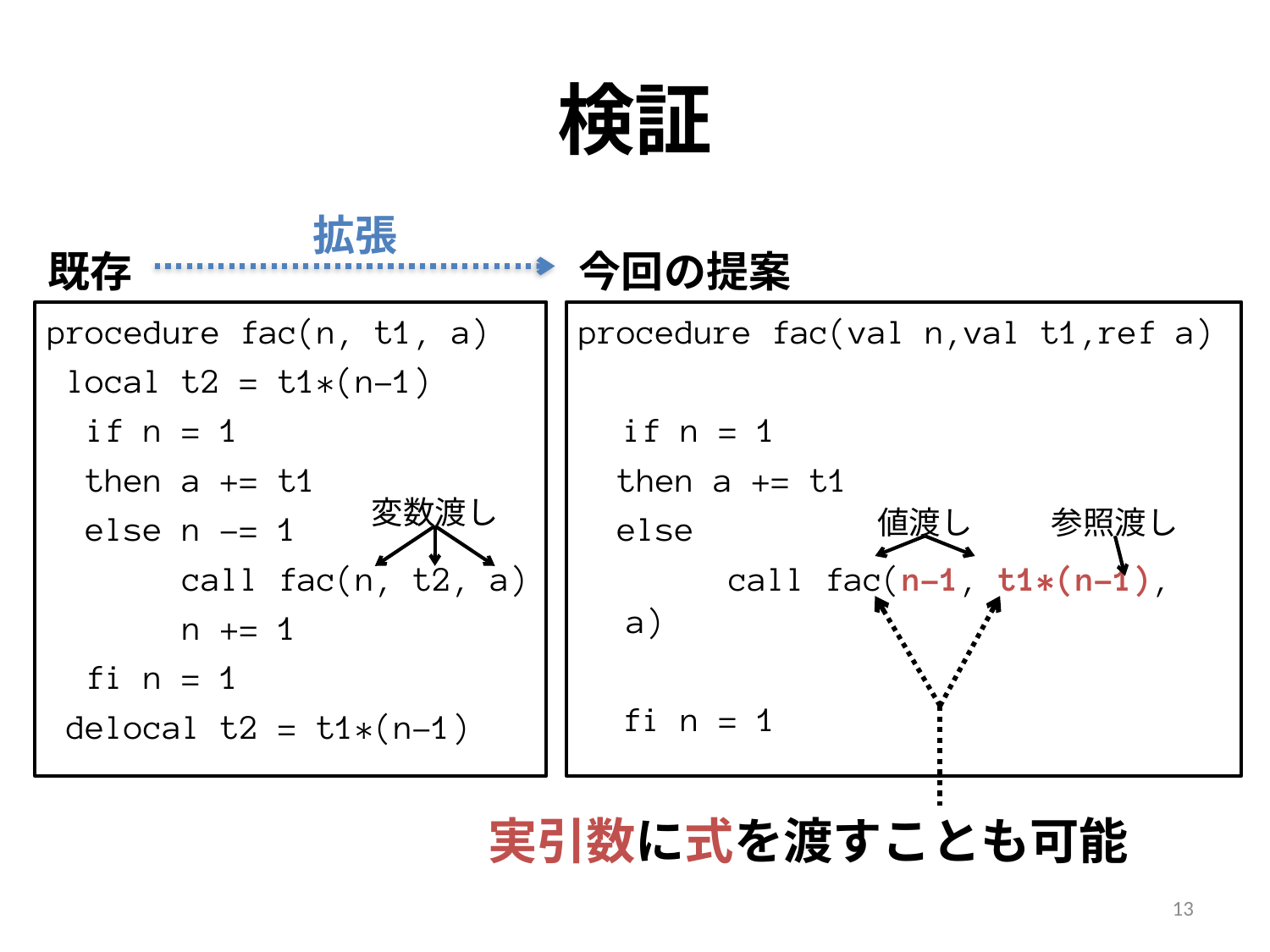

# 検証
拡張
既存
今回の提案
procedure fac(n, t1, a)
 local t2 = t1*(n-1)
  if n = 1
  then a += t1
  else n -= 1
       call fac(n, t2, a)
       n += 1
  fi n = 1
 delocal t2 = t1*(n-1)
procedure fac(val n,val t1,ref a)

　if n = 1
  then a += t1
  else
　　　　call fac(n-1, t1*(n-1), a)

　fi n = 1
変数渡し
値渡し
参照渡し
実引数に式を渡すことも可能
13